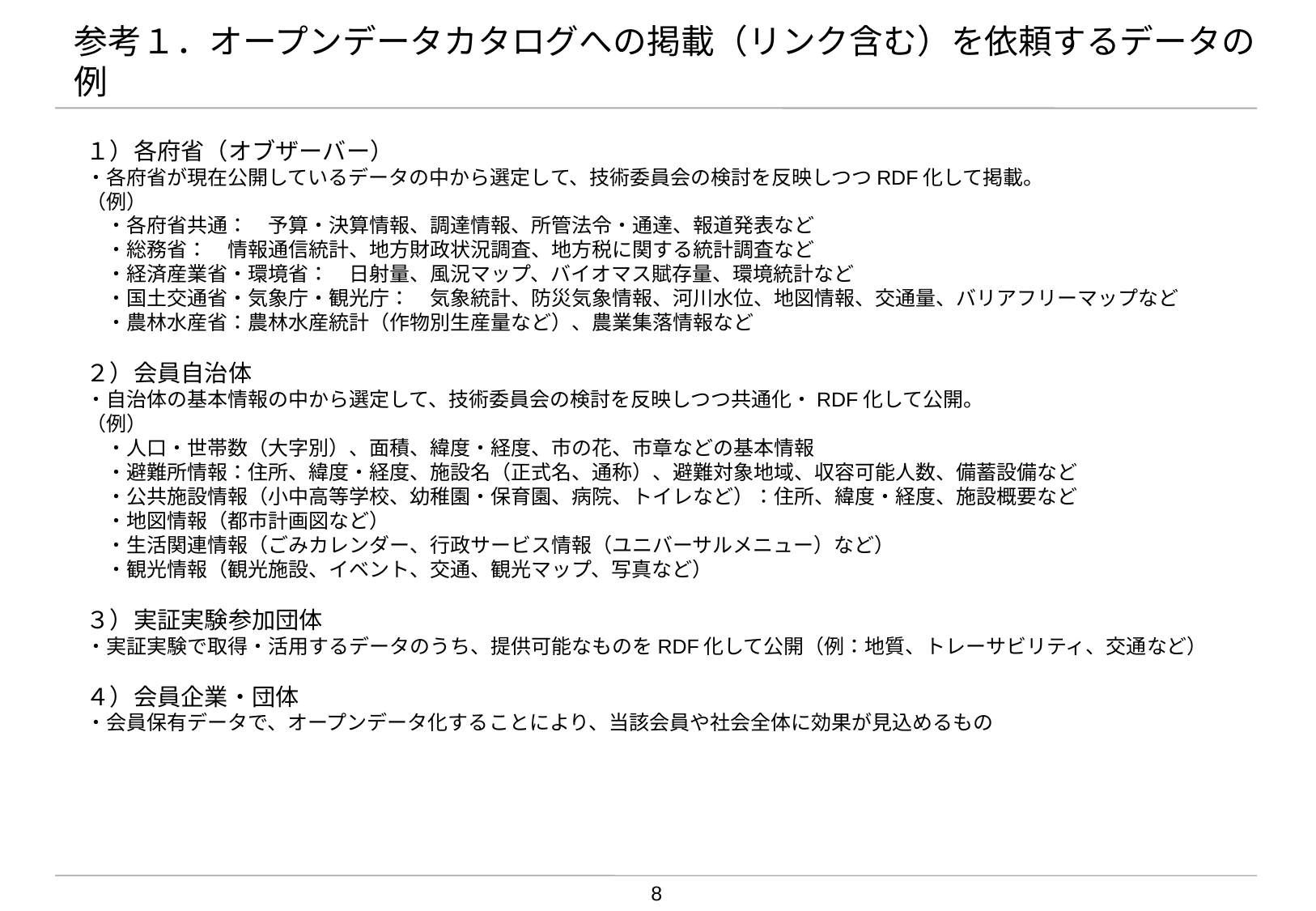

# 参考１．オープンデータカタログへの掲載（リンク含む）を依頼するデータの例
１）各府省（オブザーバー）
・各府省が現在公開しているデータの中から選定して、技術委員会の検討を反映しつつRDF化して掲載。
（例）
　・各府省共通：　予算・決算情報、調達情報、所管法令・通達、報道発表など
　・総務省：　情報通信統計、地方財政状況調査、地方税に関する統計調査など
　・経済産業省・環境省：　日射量、風況マップ、バイオマス賦存量、環境統計など
　・国土交通省・気象庁・観光庁：　気象統計、防災気象情報、河川水位、地図情報、交通量、バリアフリーマップなど
　・農林水産省：農林水産統計（作物別生産量など）、農業集落情報など

２）会員自治体
・自治体の基本情報の中から選定して、技術委員会の検討を反映しつつ共通化・RDF化して公開。
（例）
　・人口・世帯数（大字別）、面積、緯度・経度、市の花、市章などの基本情報
　・避難所情報：住所、緯度・経度、施設名（正式名、通称）、避難対象地域、収容可能人数、備蓄設備など
　・公共施設情報（小中高等学校、幼稚園・保育園、病院、トイレなど）：住所、緯度・経度、施設概要など
　・地図情報（都市計画図など）
　・生活関連情報（ごみカレンダー、行政サービス情報（ユニバーサルメニュー）など）
　・観光情報（観光施設、イベント、交通、観光マップ、写真など）

３）実証実験参加団体
・実証実験で取得・活用するデータのうち、提供可能なものをRDF化して公開（例：地質、トレーサビリティ、交通など）

４）会員企業・団体
・会員保有データで、オープンデータ化することにより、当該会員や社会全体に効果が見込めるもの
8